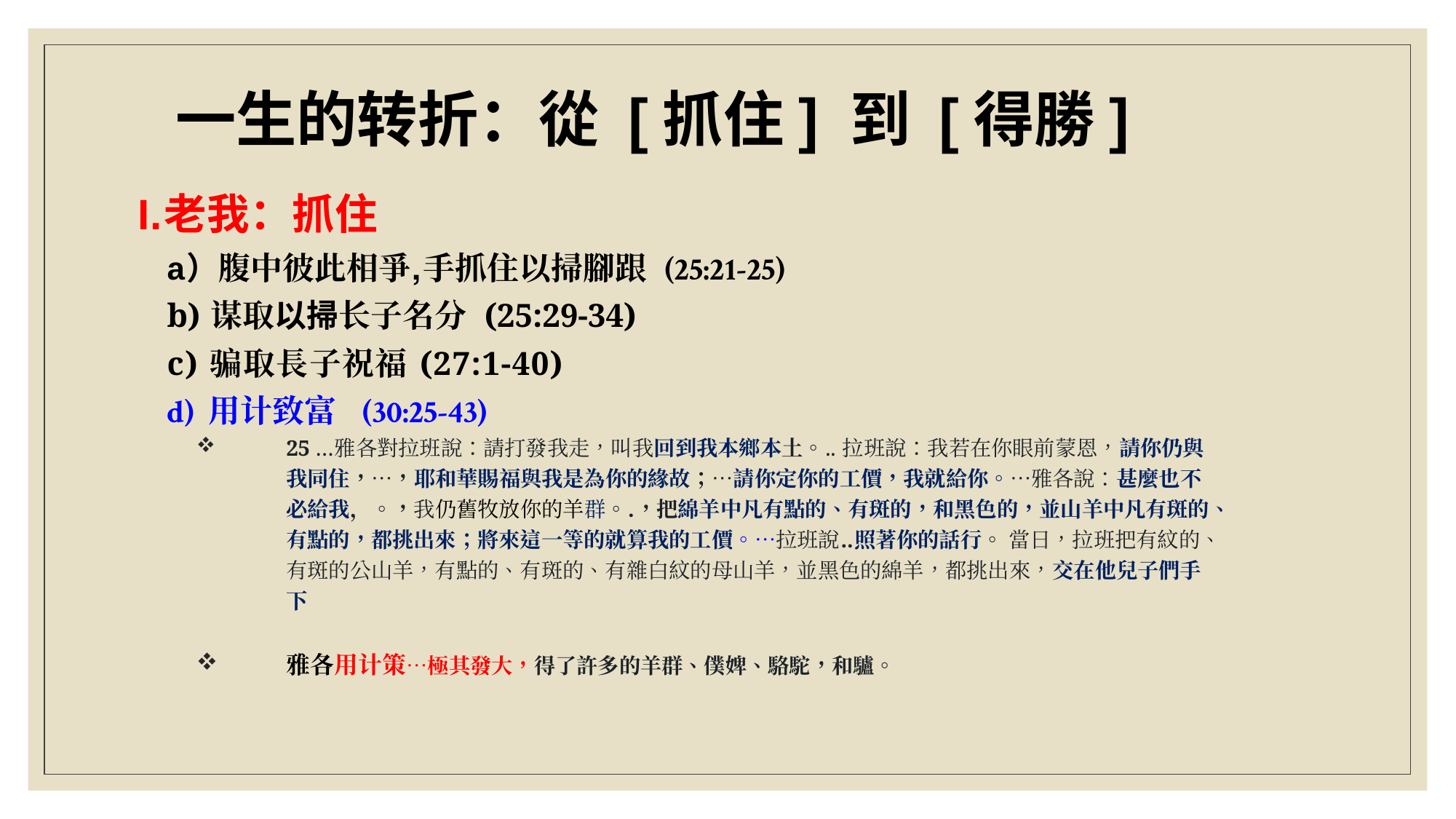

# 一生的转折：從 [抓住] 到 [得勝]

I.老我：抓住
a）腹中彼此相爭,手抓住以掃腳跟  (25:21-25)
b) 谋取以掃长子名分  (25:29-34)
c) 骗取長子祝福 (27:1-40)
d)  用计致富   (30:25-43)
25 …雅各對拉班說：請打發我走，叫我回到我本鄉本土。.. 拉班說：我若在你眼前蒙恩，請你仍與我同住，…，耶和華賜福與我是為你的緣故；…請你定你的工價，我就給你。…雅各說：甚麼也不必給我，。，我仍舊牧放你的羊群。.，把綿羊中凡有點的、有斑的，和黑色的，並山羊中凡有斑的、有點的，都挑出來；將來這一等的就算我的工價。…拉班說..照著你的話行。 當日，拉班把有紋的、有斑的公山羊，有點的、有斑的、有雜白紋的母山羊，並黑色的綿羊，都挑出來，交在他兒子們手下

雅各用计策…極其發大，得了許多的羊群、僕婢、駱駝，和驢。